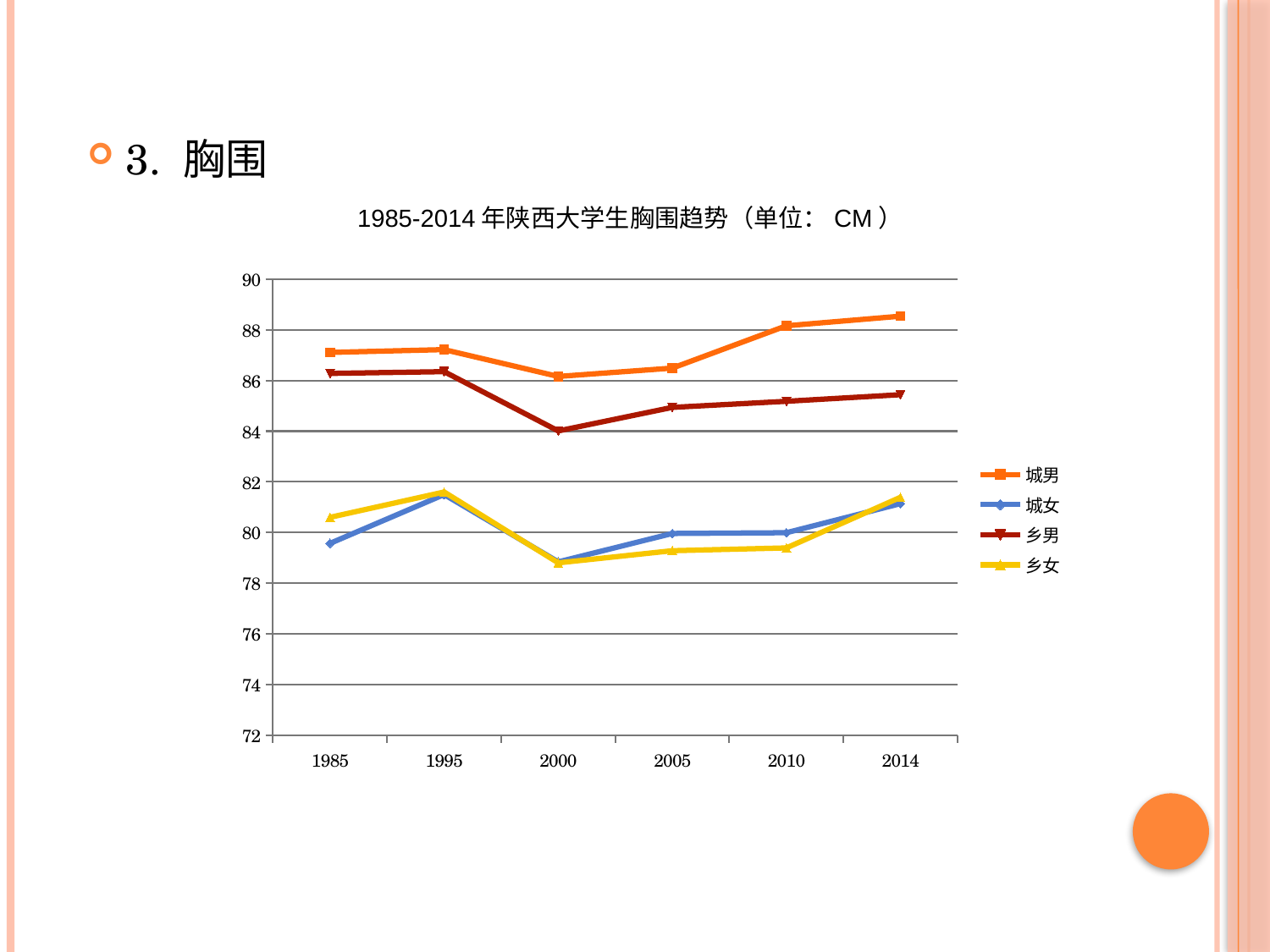

3. 胸围
1985-2014年陕西大学生胸围趋势（单位：CM）

### Chart

| Category | 城男 | 城女 | 乡男 | 乡女 |
|---|---|---|---|---|
| 1985 | 87.11 | 79.57 | 86.28 | 80.6 |
| 1995 | 87.22 | 81.5 | 86.35 | 81.6 |
| 2000 | 86.16 | 78.84 | 84.01 | 78.8 |
| 2005 | 86.49 | 79.96 | 84.94 | 79.28 |
| 2010 | 88.16 | 79.99 | 85.18 | 79.39 |
| 2014 | 88.54 | 81.14 | 85.44 | 81.39 |